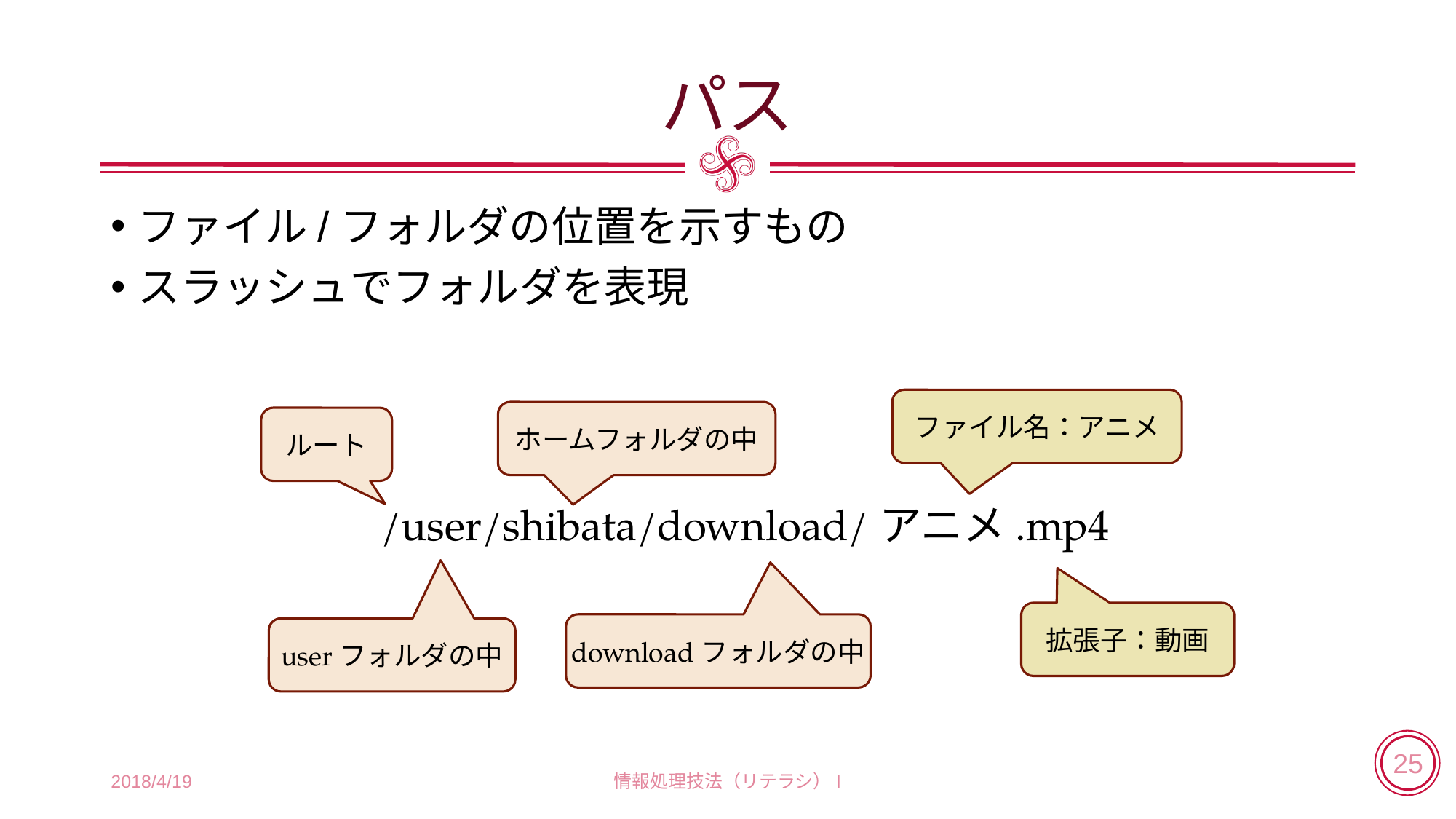

# パス
ファイル/フォルダの位置を示すもの
スラッシュでフォルダを表現

ファイル名：アニメ
ホームフォルダの中
ルート
/user/shibata/download/アニメ.mp4
拡張子：動画
downloadフォルダの中
userフォルダの中
2018/4/19
情報処理技法（リテラシ）I